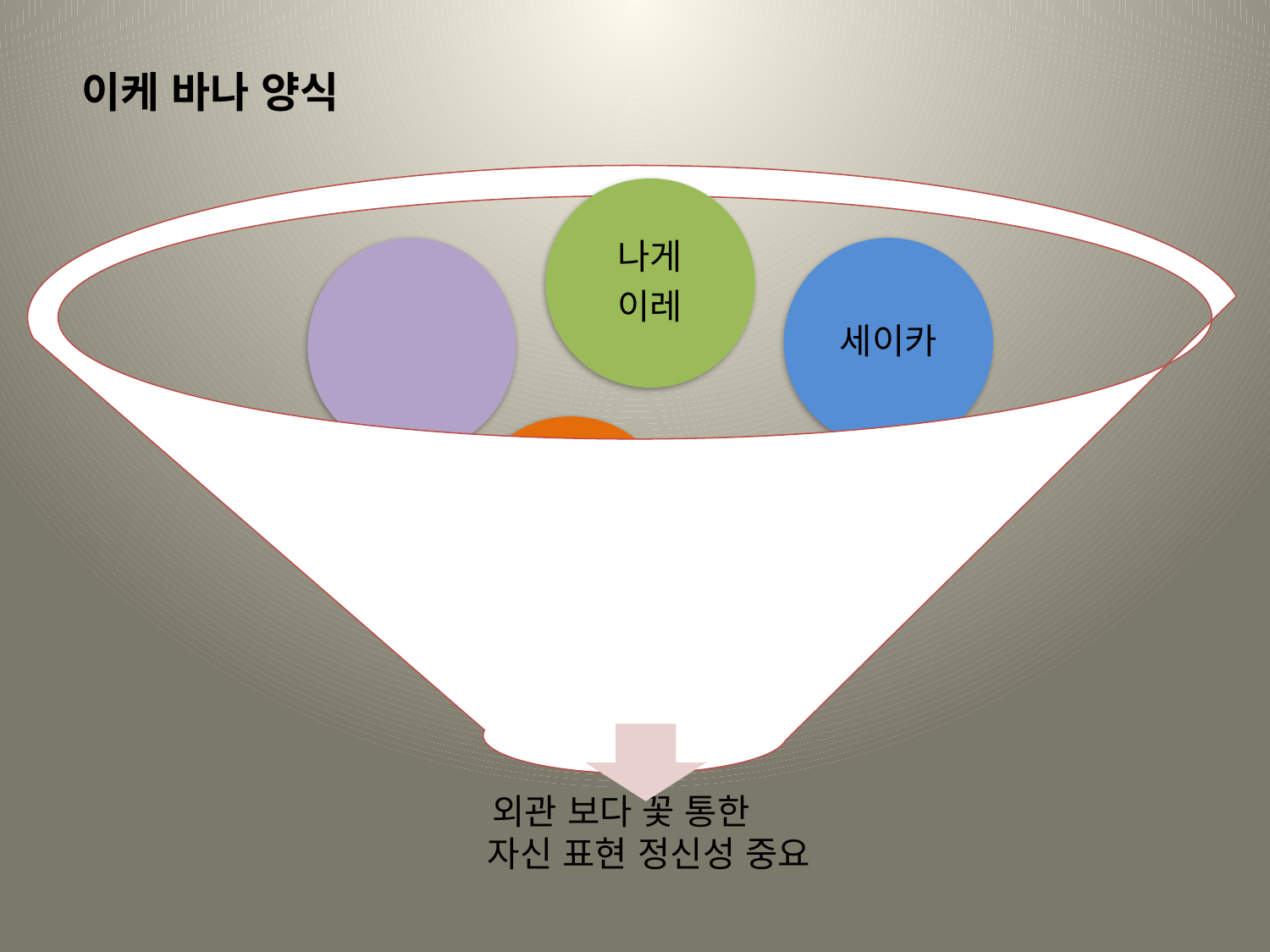

이케 바나 양식

나게
이레

지유
바나

세이카

나게
이레

모리
바나

    외관 보다 꽃 통한
   자신 표현 정신성 중요